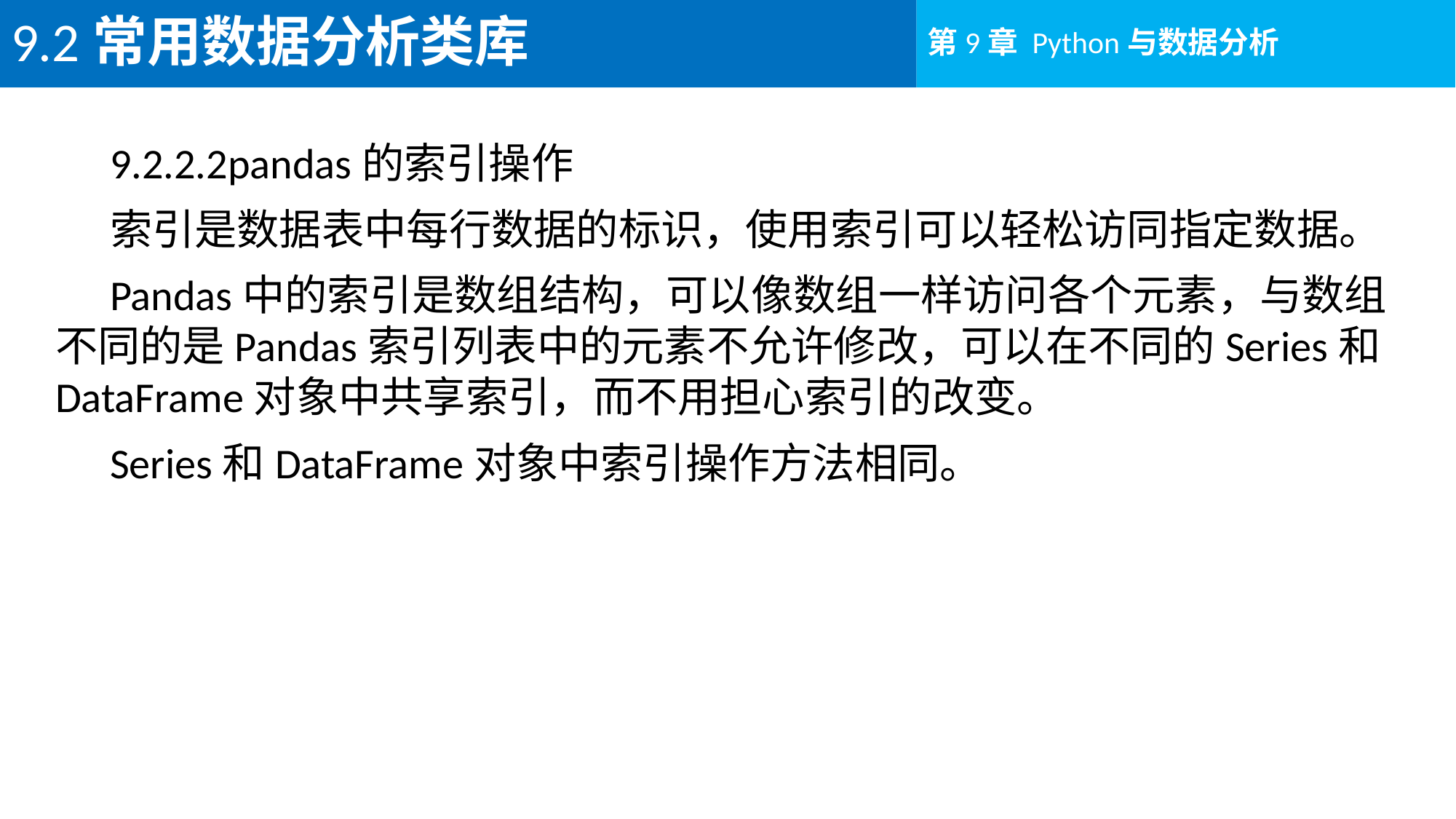

# 9.2常用数据分析类库
9.2.2.2pandas的索引操作
索引是数据表中每行数据的标识，使用索引可以轻松访同指定数据。
Pandas中的索引是数组结构，可以像数组一样访问各个元素，与数组不同的是Pandas索引列表中的元素不允许修改，可以在不同的Series和DataFrame对象中共享索引，而不用担心索引的改变。
Series和DataFrame对象中索引操作方法相同。